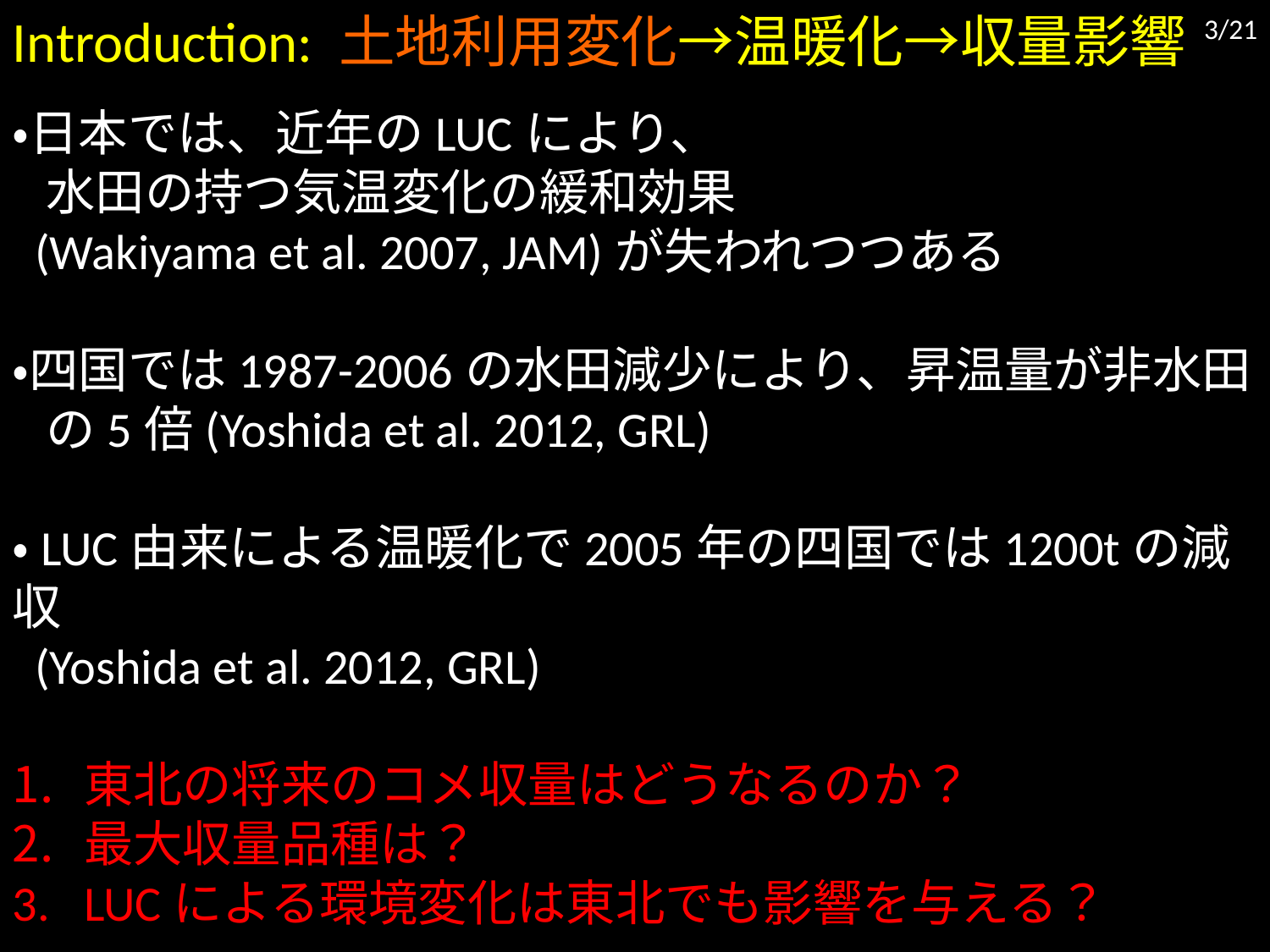

Introduction: 土地利用変化→温暖化→収量影響
・日本では、近年のLUCにより、
  水田の持つ気温変化の緩和効果
  (Wakiyama et al. 2007, JAM)が失われつつある

・四国では1987-2006の水田減少により、昇温量が非水田
  の5倍(Yoshida et al. 2012, GRL)

・LUC由来による温暖化で2005年の四国では1200tの減収
  (Yoshida et al. 2012, GRL)

東北の将来のコメ収量はどうなるのか？
最大収量品種は？
LUCによる環境変化は東北でも影響を与える？